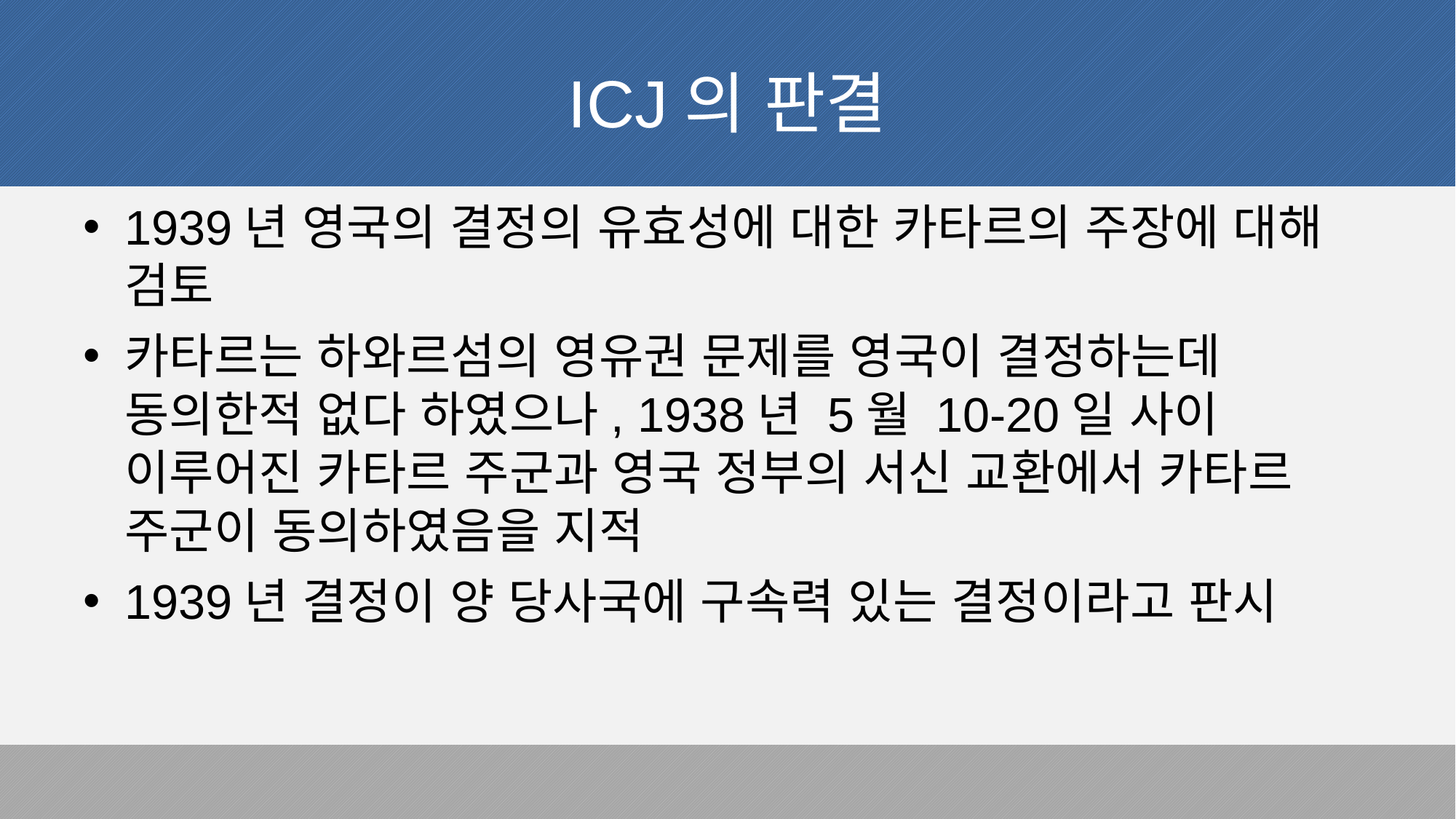

# ICJ의 판결
1939년 영국의 결정의 유효성에 대한 카타르의 주장에 대해 검토
카타르는 하와르섬의 영유권 문제를 영국이 결정하는데 동의한적 없다 하였으나, 1938년 5월 10-20일 사이 이루어진 카타르 주군과 영국 정부의 서신 교환에서 카타르 주군이 동의하였음을 지적
1939년 결정이 양 당사국에 구속력 있는 결정이라고 판시